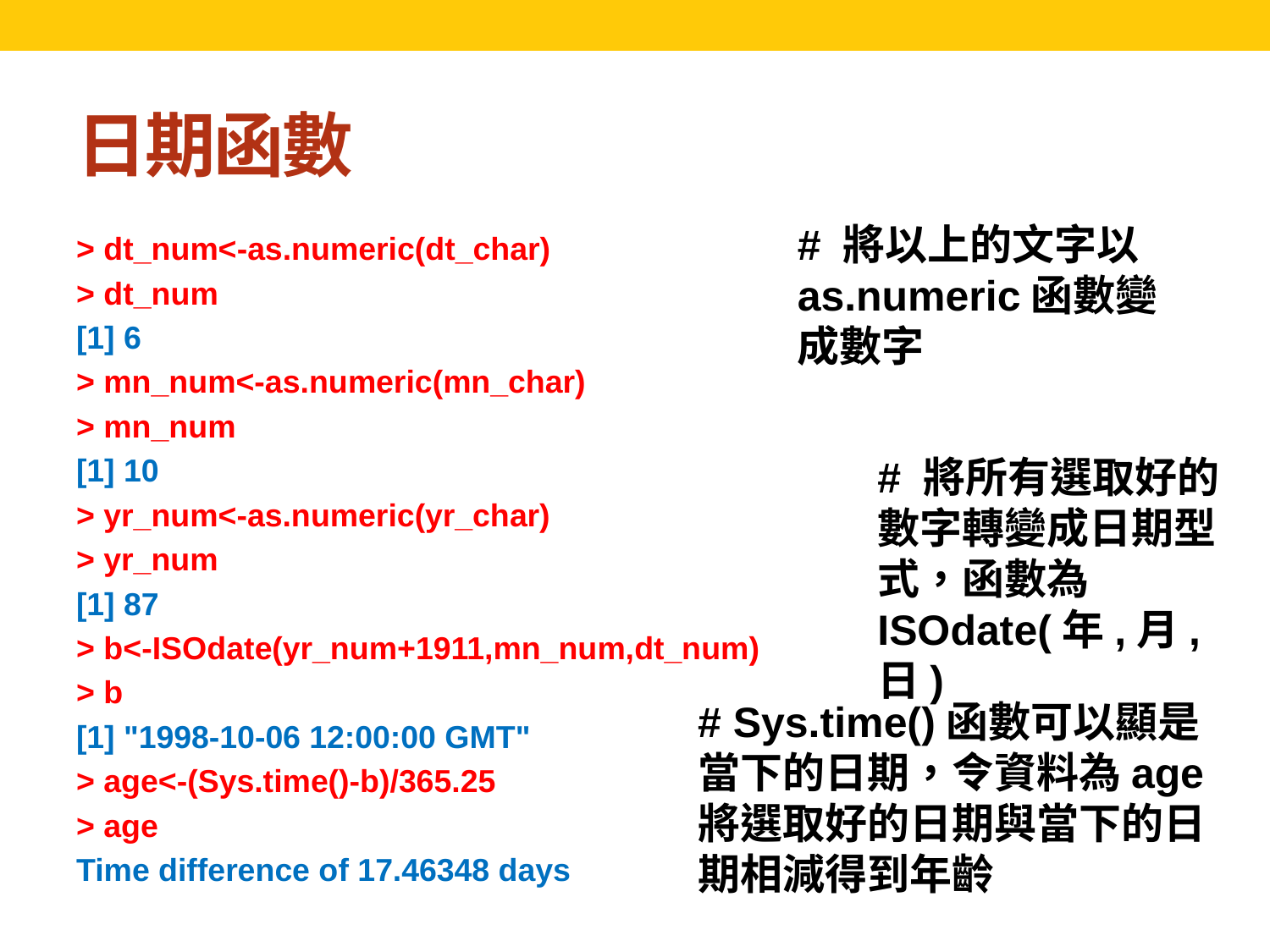

# 日期函數
# 將以上的文字以as.numeric函數變成數字
> dt_num<-as.numeric(dt_char)
> dt_num
[1] 6
> mn_num<-as.numeric(mn_char)
> mn_num
[1] 10
> yr_num<-as.numeric(yr_char)
> yr_num
[1] 87
> b<-ISOdate(yr_num+1911,mn_num,dt_num)
> b
[1] "1998-10-06 12:00:00 GMT"
> age<-(Sys.time()-b)/365.25
> age
Time difference of 17.46348 days
# 將所有選取好的數字轉變成日期型式，函數為ISOdate(年,月,日)
# Sys.time()函數可以顯是當下的日期，令資料為age將選取好的日期與當下的日期相減得到年齡